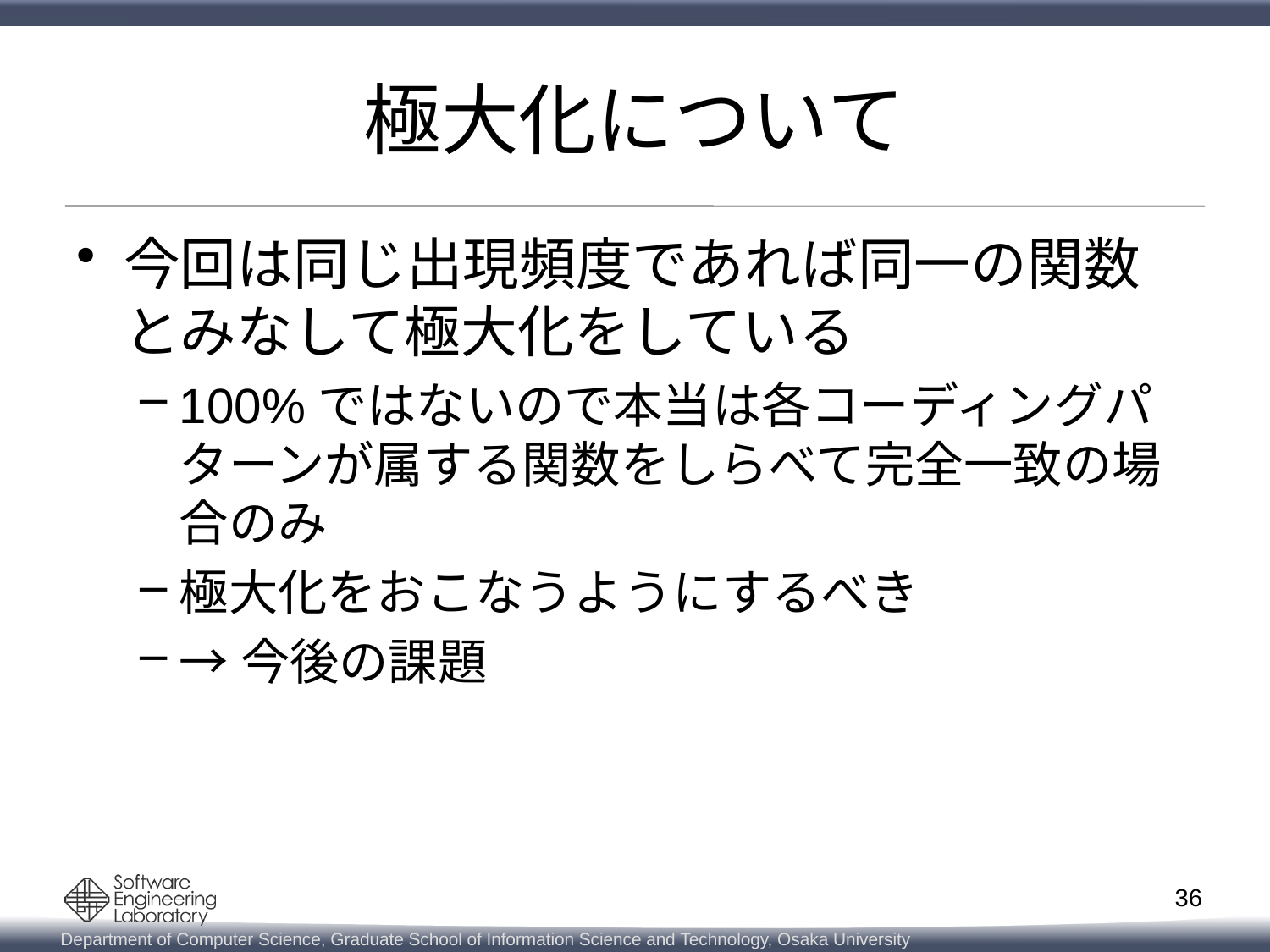

# 極大化について
今回は同じ出現頻度であれば同一の関数とみなして極大化をしている
100%ではないので本当は各コーディングパターンが属する関数をしらべて完全一致の場合のみ
極大化をおこなうようにするべき
→今後の課題
36